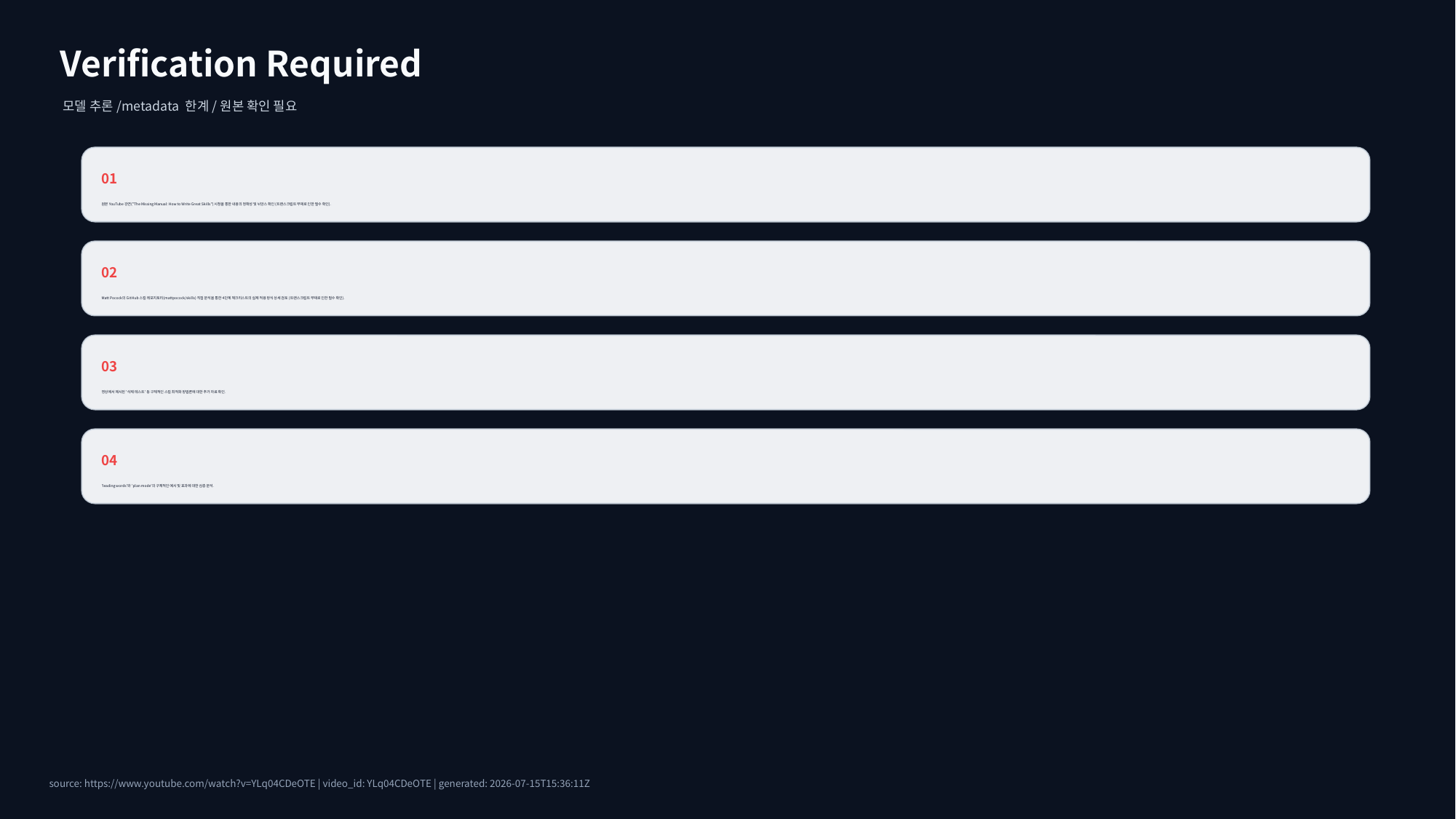

Verification Required
모델 추론/metadata 한계/원본 확인 필요

01
원본 YouTube 강연("The Missing Manual: How to Write Great Skills") 시청을 통한 내용의 정확성 및 뉘앙스 확인 (트랜스크립트 부재로 인한 필수 확인).

02
Matt Pocock의 GitHub 스킬 레포지토리(mattpocock/skills) 직접 분석을 통한 4단계 체크리스트의 실제 적용 방식 상세 검토 (트랜스크립트 부재로 인한 필수 확인).

03
영상에서 제시된 '삭제 테스트' 등 구체적인 스킬 최적화 방법론에 대한 추가 자료 확인.

04
'leading words'와 'plan mode'의 구체적인 예시 및 효과에 대한 심층 분석.
source: https://www.youtube.com/watch?v=YLq04CDeOTE | video_id: YLq04CDeOTE | generated: 2026-07-15T15:36:11Z